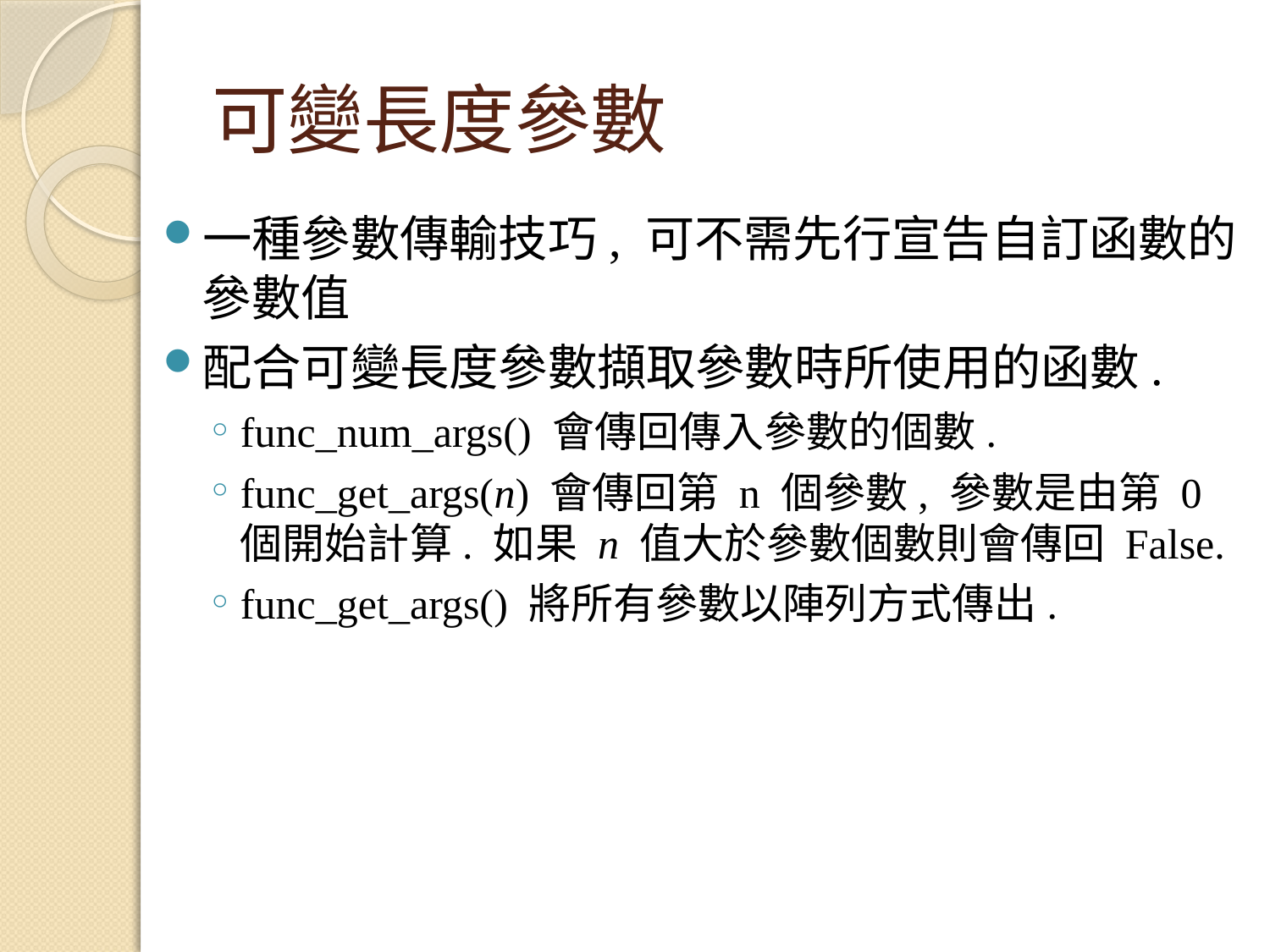

# 可變長度參數
一種參數傳輸技巧, 可不需先行宣告自訂函數的參數值
配合可變長度參數擷取參數時所使用的函數.
func_num_args() 會傳回傳入參數的個數.
func_get_args(n) 會傳回第 n 個參數, 參數是由第 0 個開始計算. 如果 n 值大於參數個數則會傳回 False.
func_get_args() 將所有參數以陣列方式傳出.